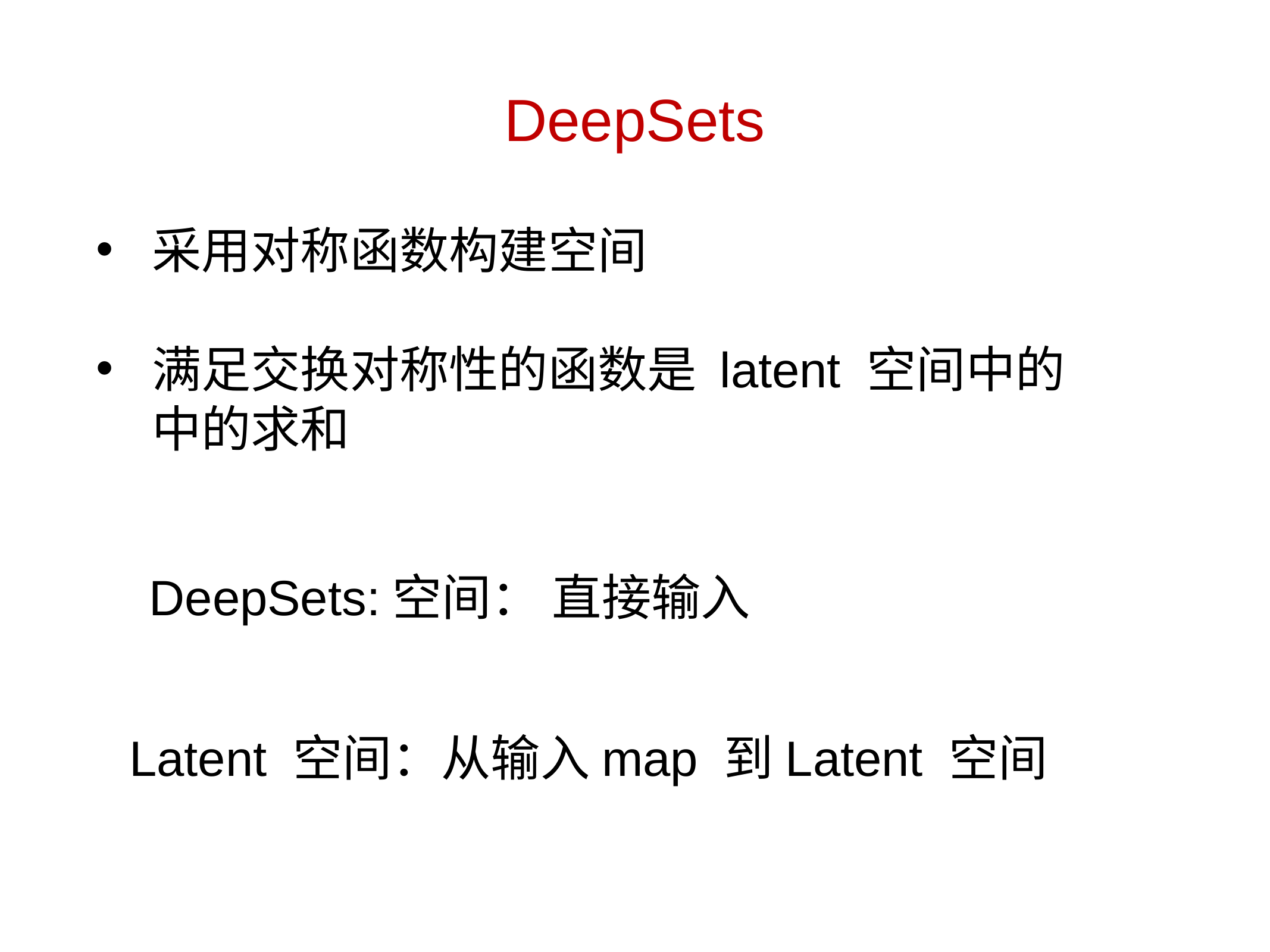

DeepSets
采用对称函数构建空间

满足交换对称性的函数是 latent 空间中的中的求和
DeepSets:空间： 直接输入
Latent 空间：从输入map 到Latent 空间
2021/1/30